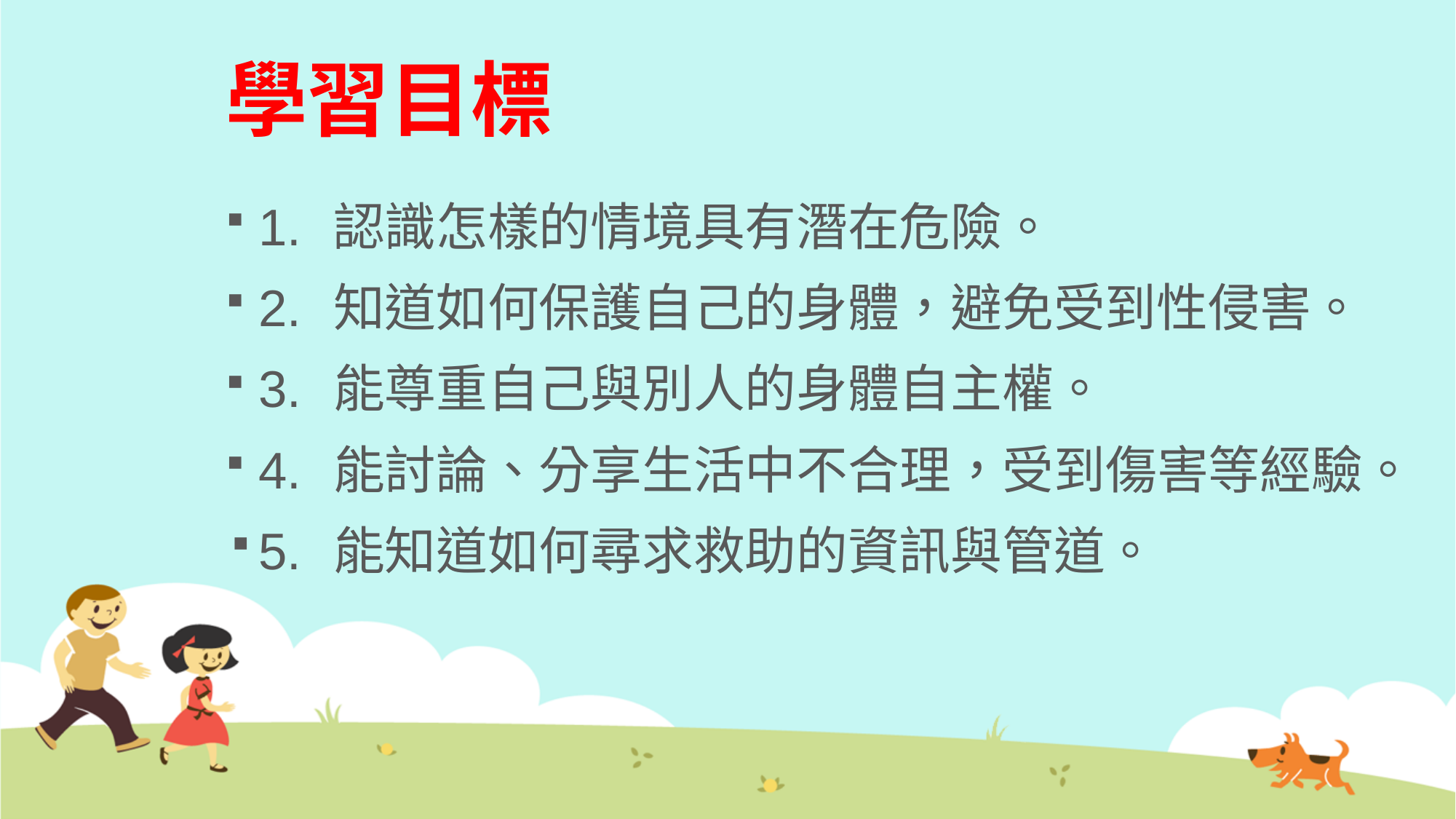

# 學習目標
1.  認識怎樣的情境具有潛在危險。
2.  知道如何保護自己的身體，避免受到性侵害。
3.  能尊重自己與別人的身體自主權。
4.  能討論、分享生活中不合理，受到傷害等經驗。
5.  能知道如何尋求救助的資訊與管道。